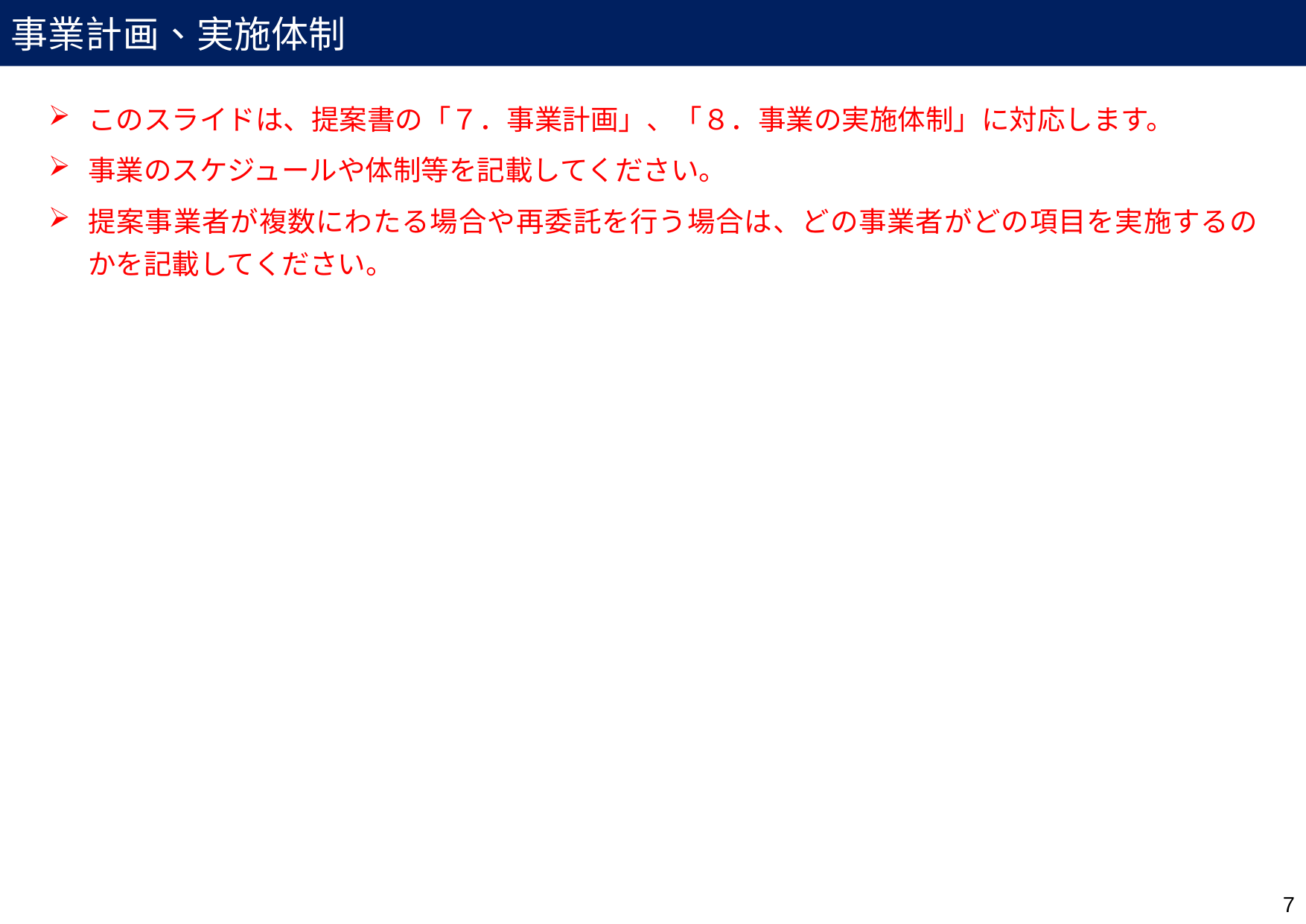

# 事業計画、実施体制
このスライドは、提案書の「７．事業計画」、「８．事業の実施体制」に対応します。
事業のスケジュールや体制等を記載してください。
提案事業者が複数にわたる場合や再委託を行う場合は、どの事業者がどの項目を実施するのかを記載してください。
7